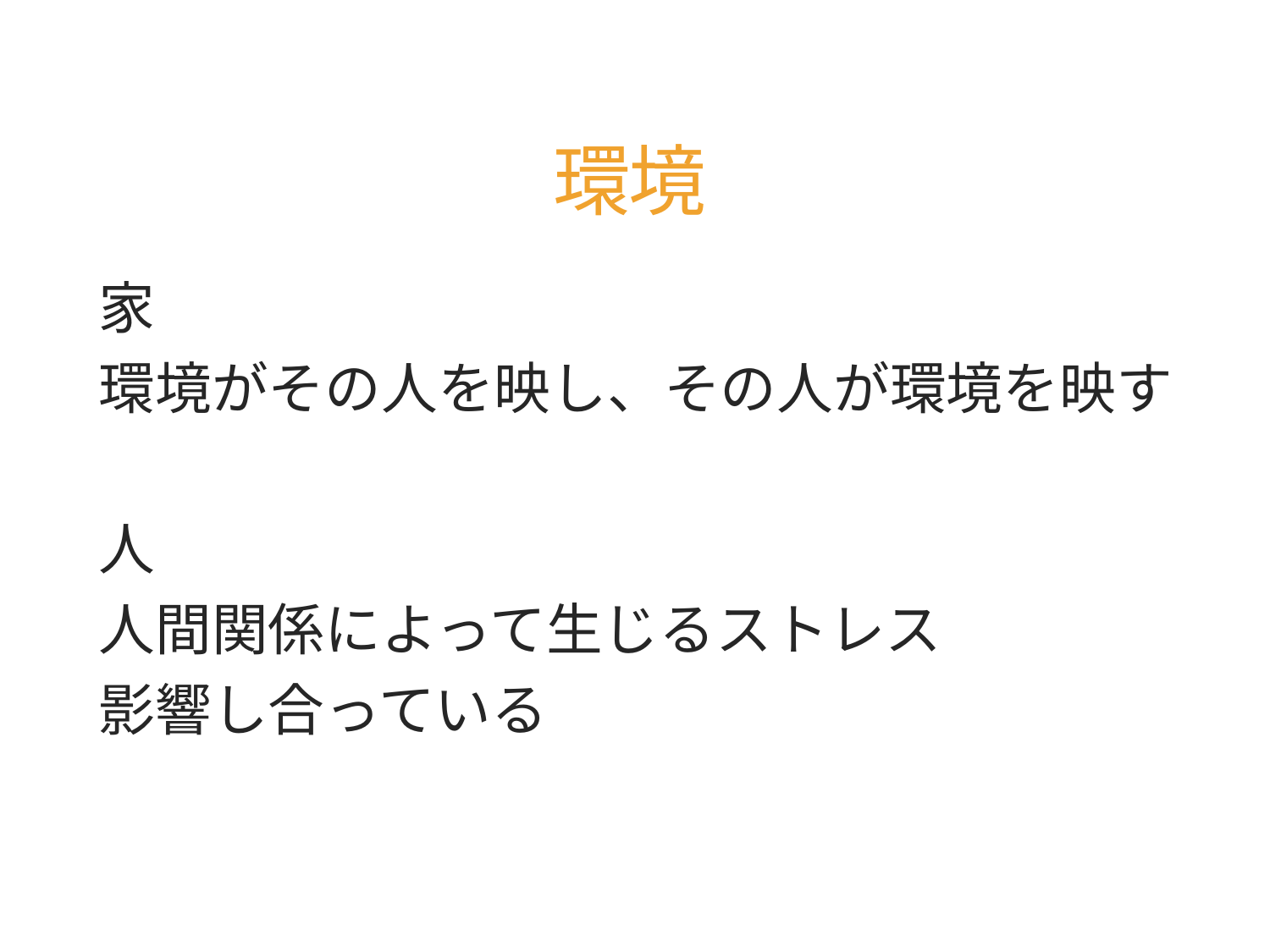

# 環境
家
環境がその人を映し、その人が環境を映す

人
人間関係によって生じるストレス
影響し合っている